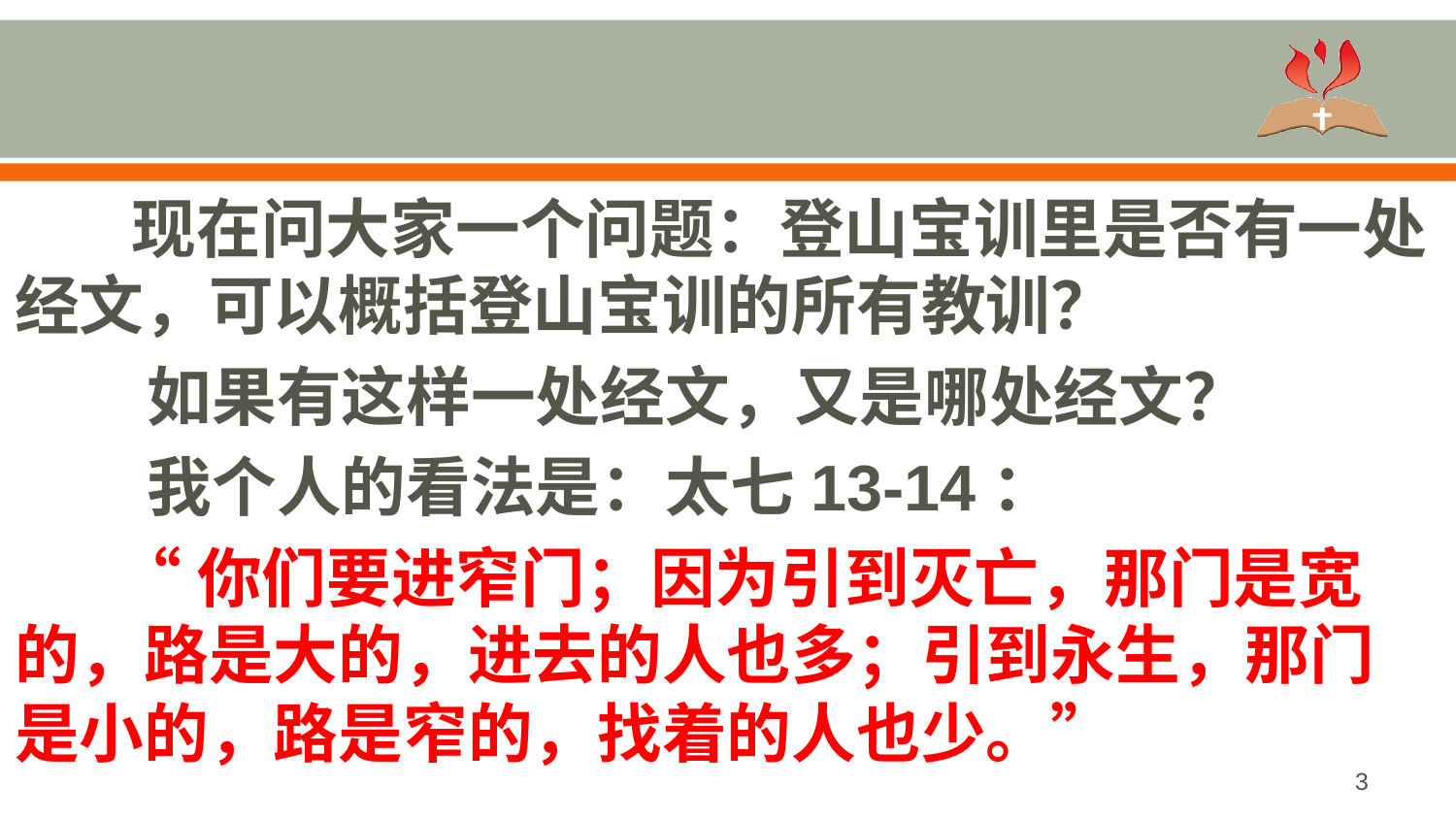

#
   现在问大家一个问题：登山宝训里是否有一处经文，可以概括登山宝训的所有教训？
   如果有这样一处经文，又是哪处经文？
   我个人的看法是：太七13-14：
  “你们要进窄门；因为引到灭亡，那门是宽的，路是大的，进去的人也多；引到永生，那门是小的，路是窄的，找着的人也少。”
3